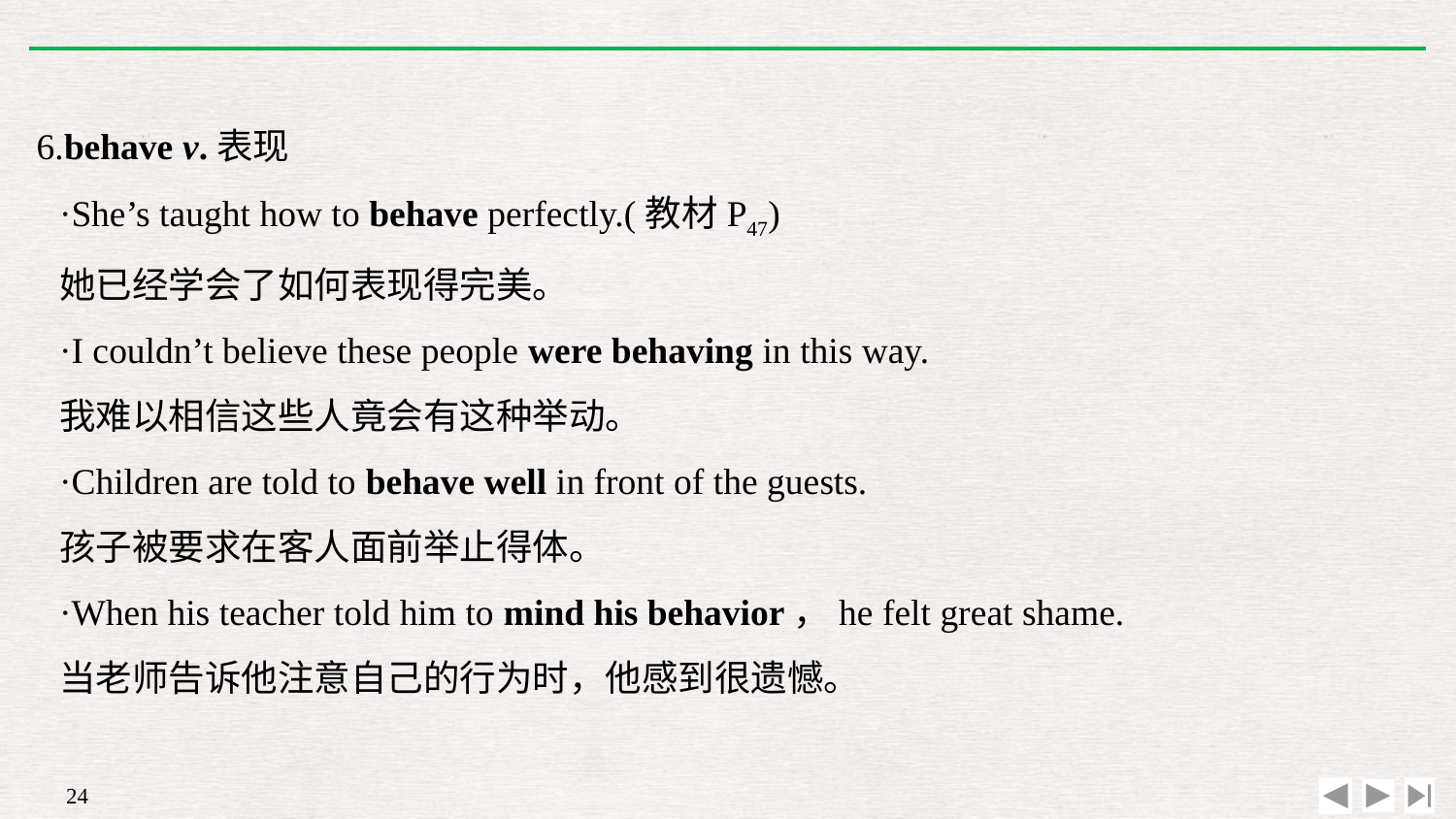

6.behave v.表现
·She’s taught how to behave perfectly.(教材P47)
她已经学会了如何表现得完美。
·I couldn’t believe these people were behaving in this way.
我难以相信这些人竟会有这种举动。
·Children are told to behave well in front of the guests.
孩子被要求在客人面前举止得体。
·When his teacher told him to mind his behavior，he felt great shame.
当老师告诉他注意自己的行为时，他感到很遗憾。